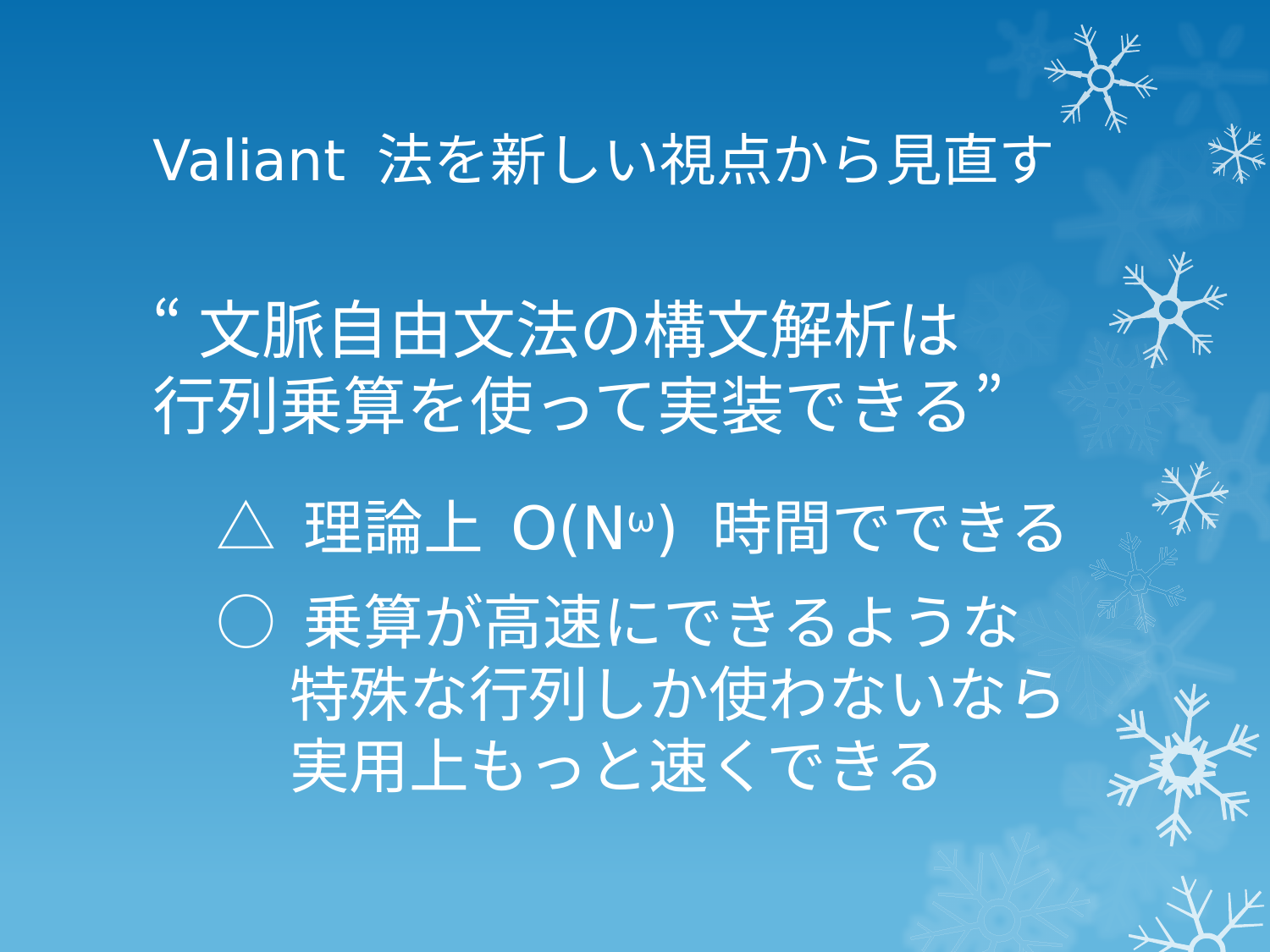

# Valiant 法を新しい視点から見直す
“文脈自由文法の構文解析は
行列乗算を使って実装できる”
△ 理論上 O(Nω) 時間でできる
○ 乗算が高速にできるような
　 特殊な行列しか使わないなら
　 実用上もっと速くできる